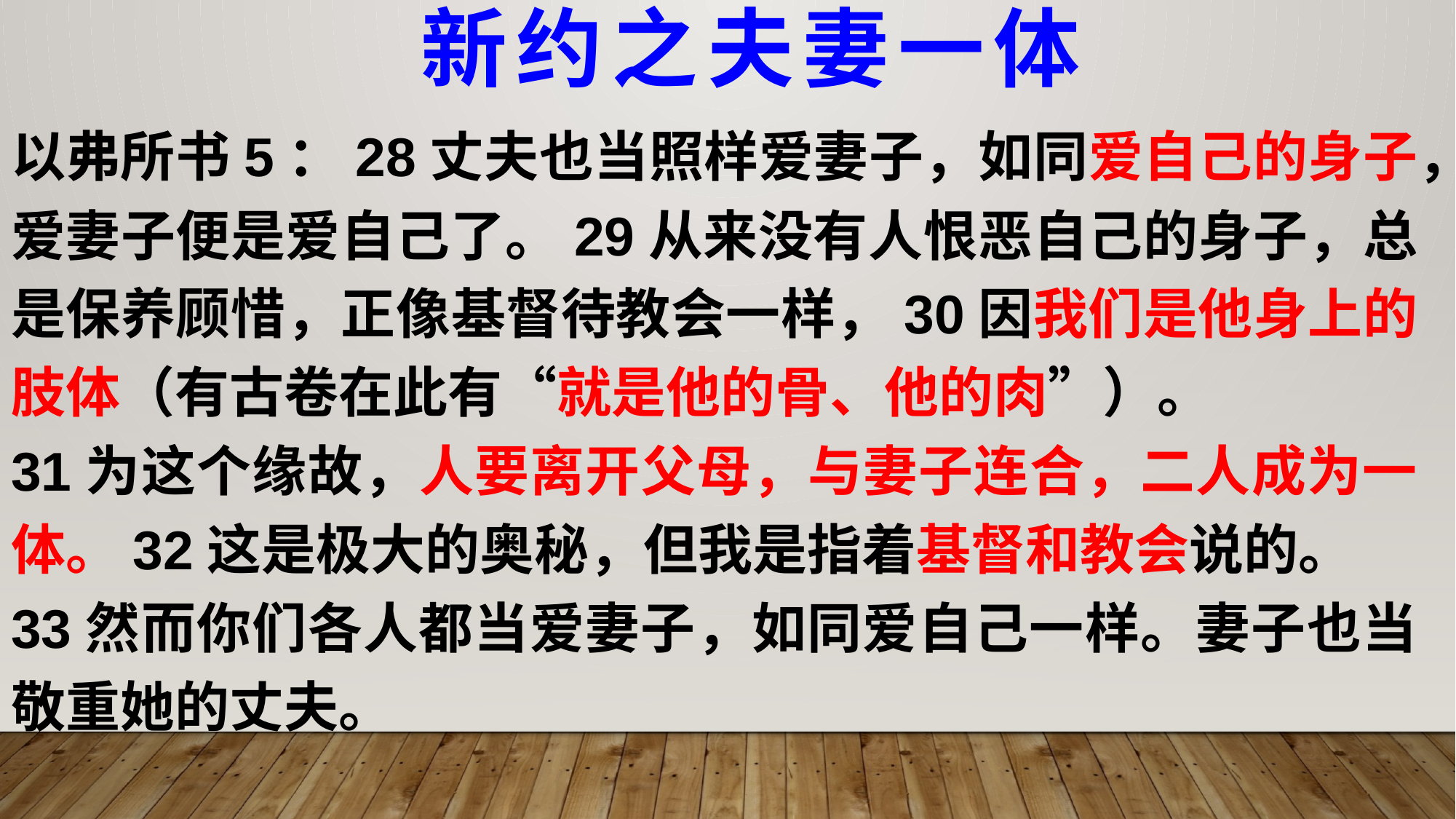

新约之夫妻一体
以弗所书5：28丈夫也当照样爱妻子，如同爱自己的身子，爱妻子便是爱自己了。29从来没有人恨恶自己的身子，总是保养顾惜，正像基督待教会一样，30因我们是他身上的肢体（有古卷在此有“就是他的骨、他的肉”）。
31为这个缘故，人要离开父母，与妻子连合，二人成为一体。32这是极大的奥秘，但我是指着基督和教会说的。
33然而你们各人都当爱妻子，如同爱自己一样。妻子也当敬重她的丈夫。